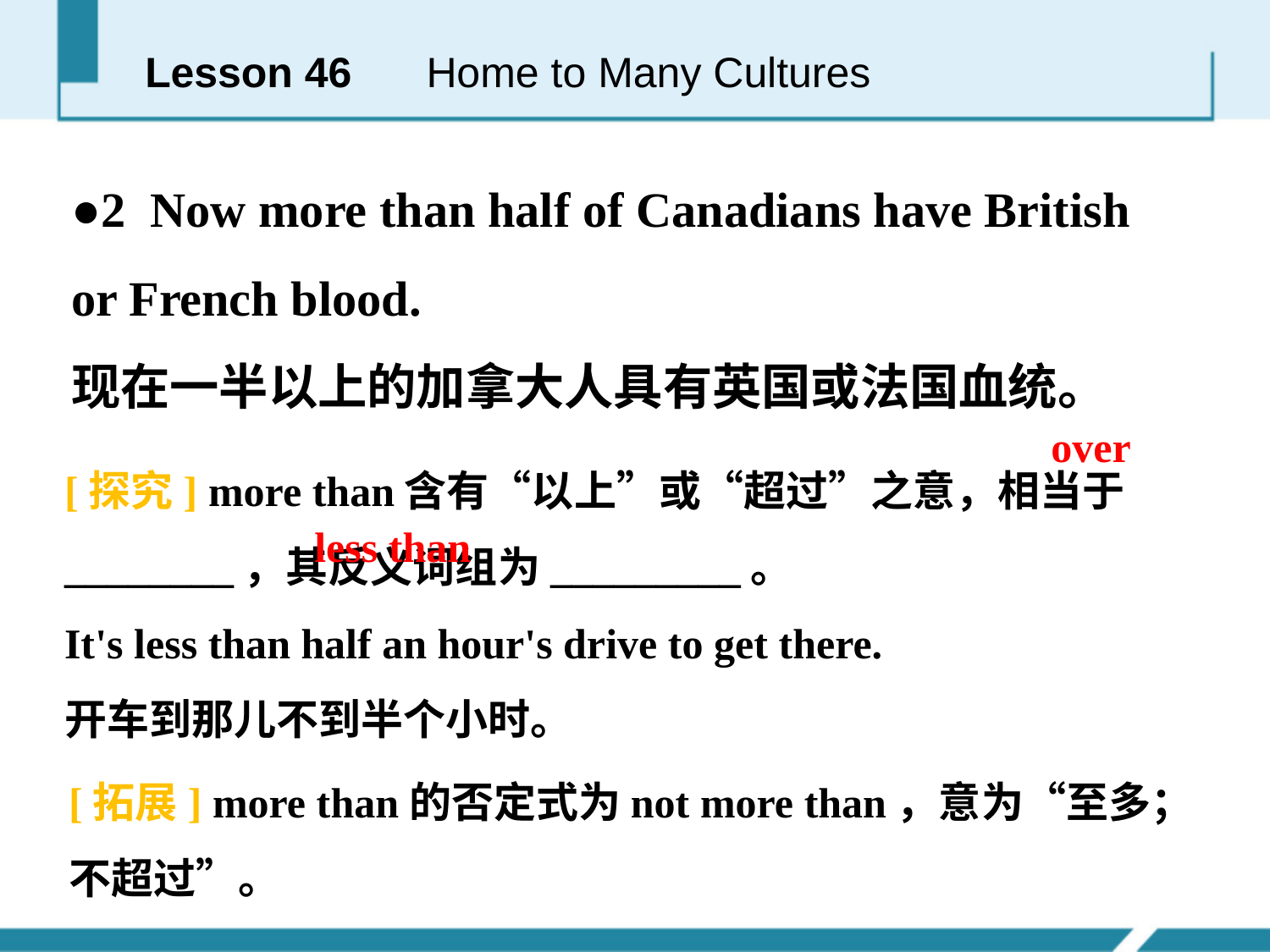

Lesson 46 　Home to Many Cultures
●2  Now more than half of Canadians have British or French blood.
现在一半以上的加拿大人具有英国或法国血统。
over
[探究] more than含有“以上”或“超过”之意，相当于________，其反义词组为_________。
It's less than half an hour's drive to get there.
开车到那儿不到半个小时。
　less than
[拓展] more than的否定式为not more than，意为“至多；不超过”。